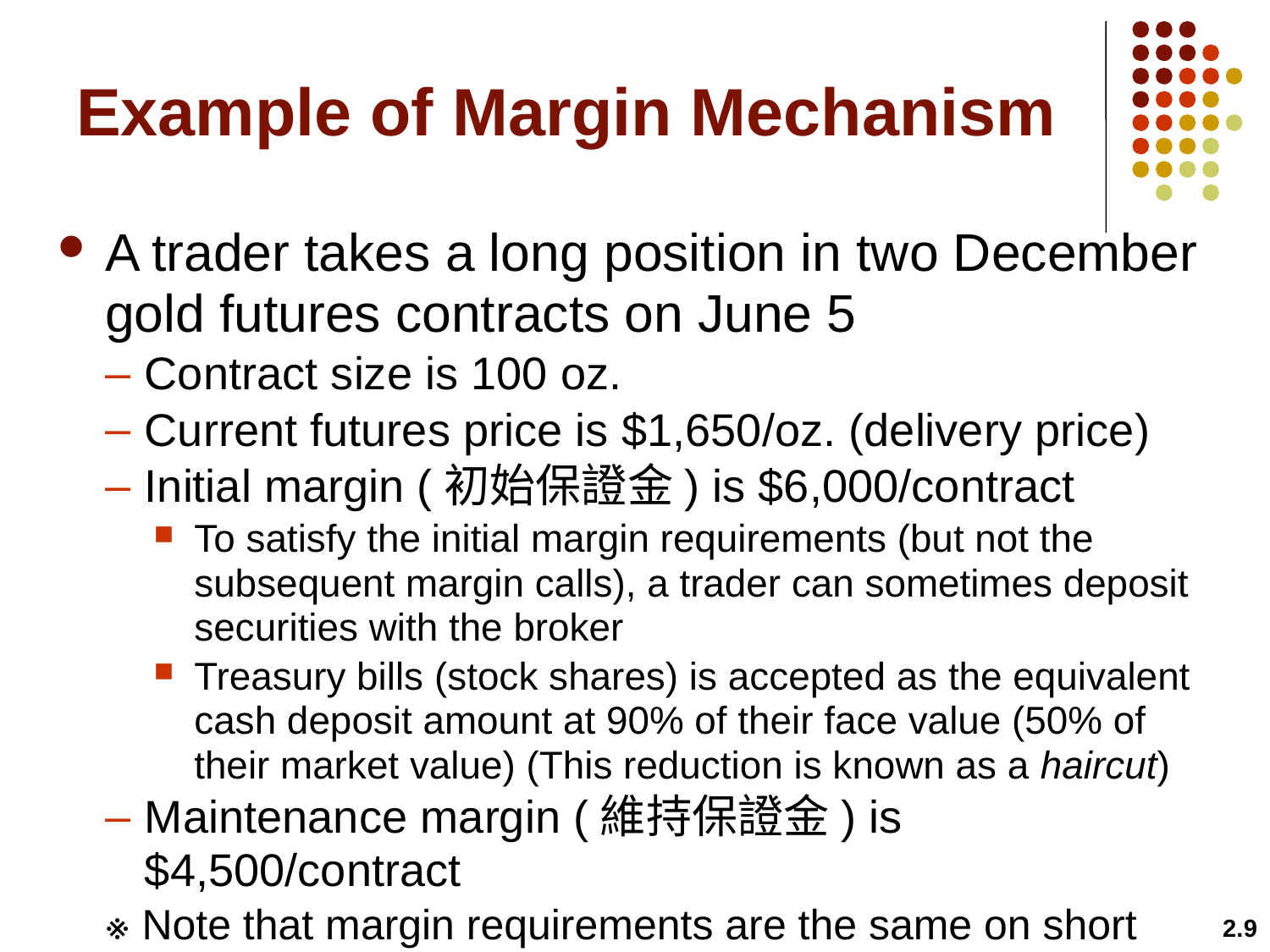

# Example of Margin Mechanism
A trader takes a long position in two December gold futures contracts on June 5
Contract size is 100 oz.
Current futures price is $1,650/oz. (delivery price)
Initial margin (初始保證金) is $6,000/contract
To satisfy the initial margin requirements (but not the subsequent margin calls), a trader can sometimes deposit securities with the broker
Treasury bills (stock shares) is accepted as the equivalent cash deposit amount at 90% of their face value (50% of their market value) (This reduction is known as a haircut)
Maintenance margin (維持保證金) is $4,500/contract
※ Note that margin requirements are the same on short positions as they are on long positions
2.9